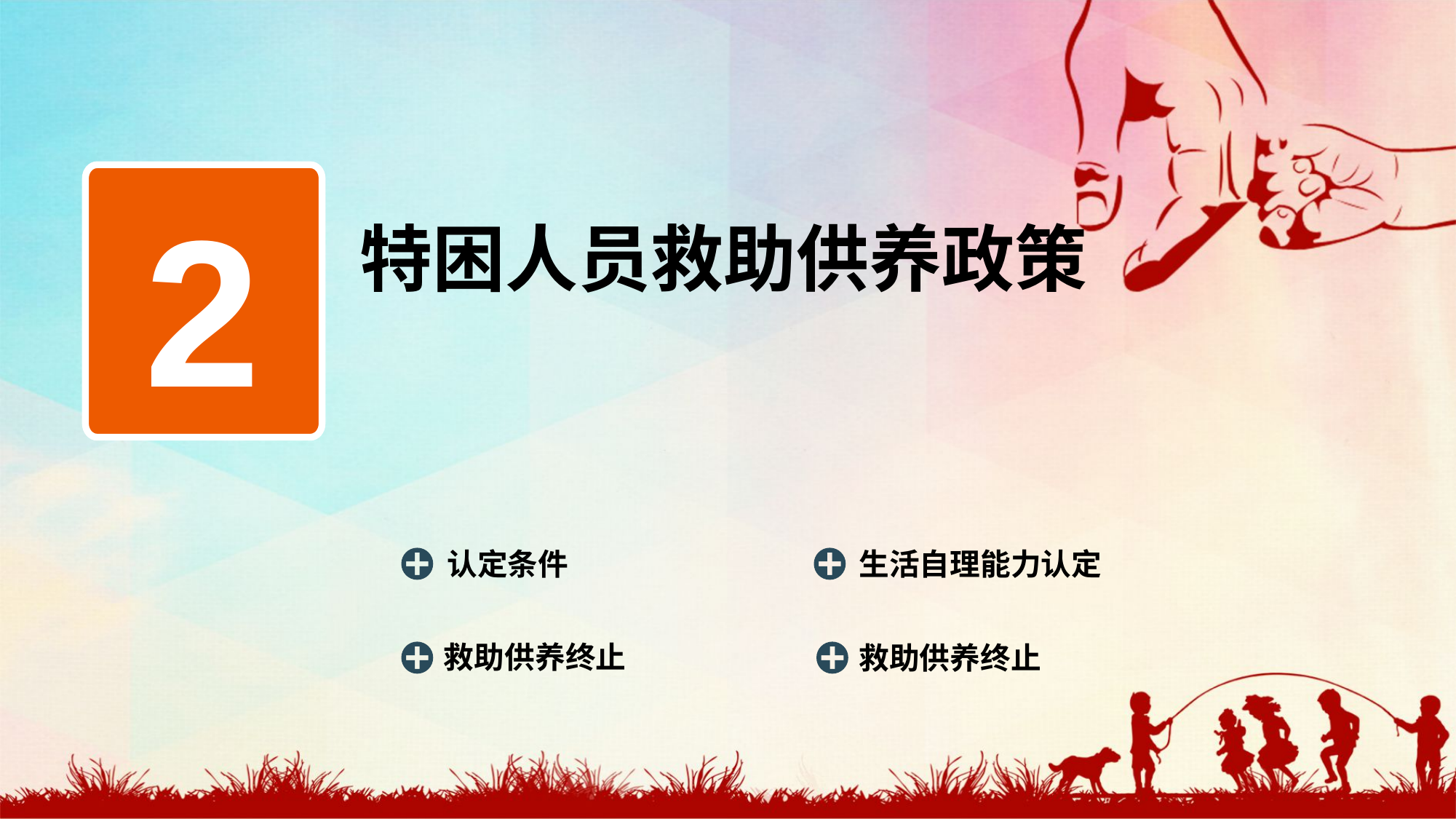

2
特困人员救助供养政策
认定条件
生活自理能力认定

救助供养终止
救助供养终止